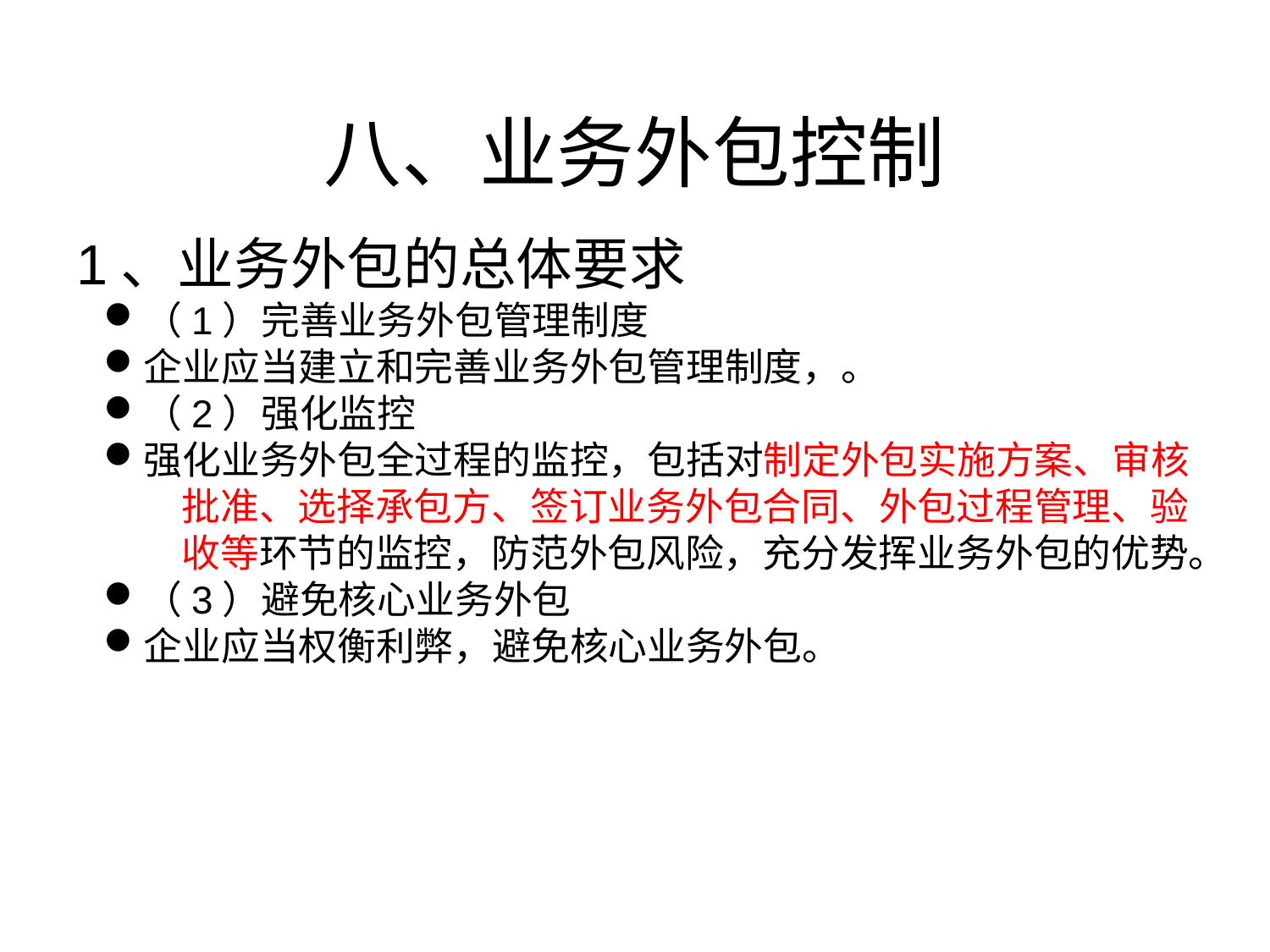

八、业务外包控制
1、业务外包的总体要求
（1）完善业务外包管理制度
企业应当建立和完善业务外包管理制度，。
（2）强化监控
强化业务外包全过程的监控，包括对制定外包实施方案、审核批准、选择承包方、签订业务外包合同、外包过程管理、验收等环节的监控，防范外包风险，充分发挥业务外包的优势。
（3）避免核心业务外包
企业应当权衡利弊，避免核心业务外包。